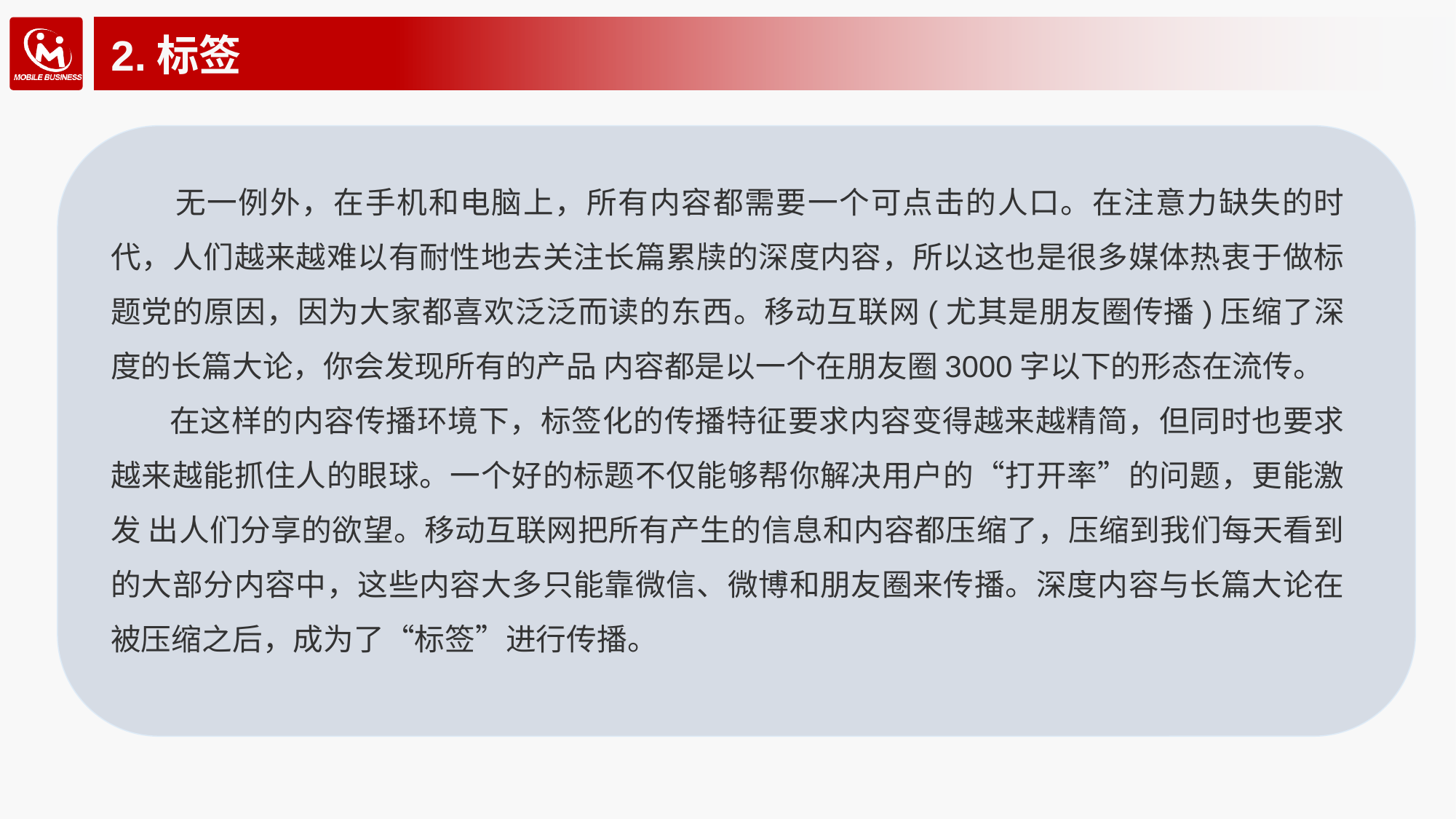

# 2.标签

       无一例外，在手机和电脑上，所有内容都需要一个可点击的人口。在注意力缺失的时代，人们越来越难以有耐性地去关注长篇累牍的深度内容，所以这也是很多媒体热衷于做标题党的原因，因为大家都喜欢泛泛而读的东西。移动互联网(尤其是朋友圈传播)压缩了深度的长篇大论，你会发现所有的产品 内容都是以一个在朋友圈3000字以下的形态在流传。
       在这样的内容传播环境下，标签化的传播特征要求内容变得越来越精简，但同时也要求越来越能抓住人的眼球。一个好的标题不仅能够帮你解决用户的“打开率”的问题，更能激发 出人们分享的欲望。移动互联网把所有产生的信息和内容都压缩了，压缩到我们每天看到的大部分内容中，这些内容大多只能靠微信、微博和朋友圈来传播。深度内容与长篇大论在被压缩之后，成为了“标签”进行传播。